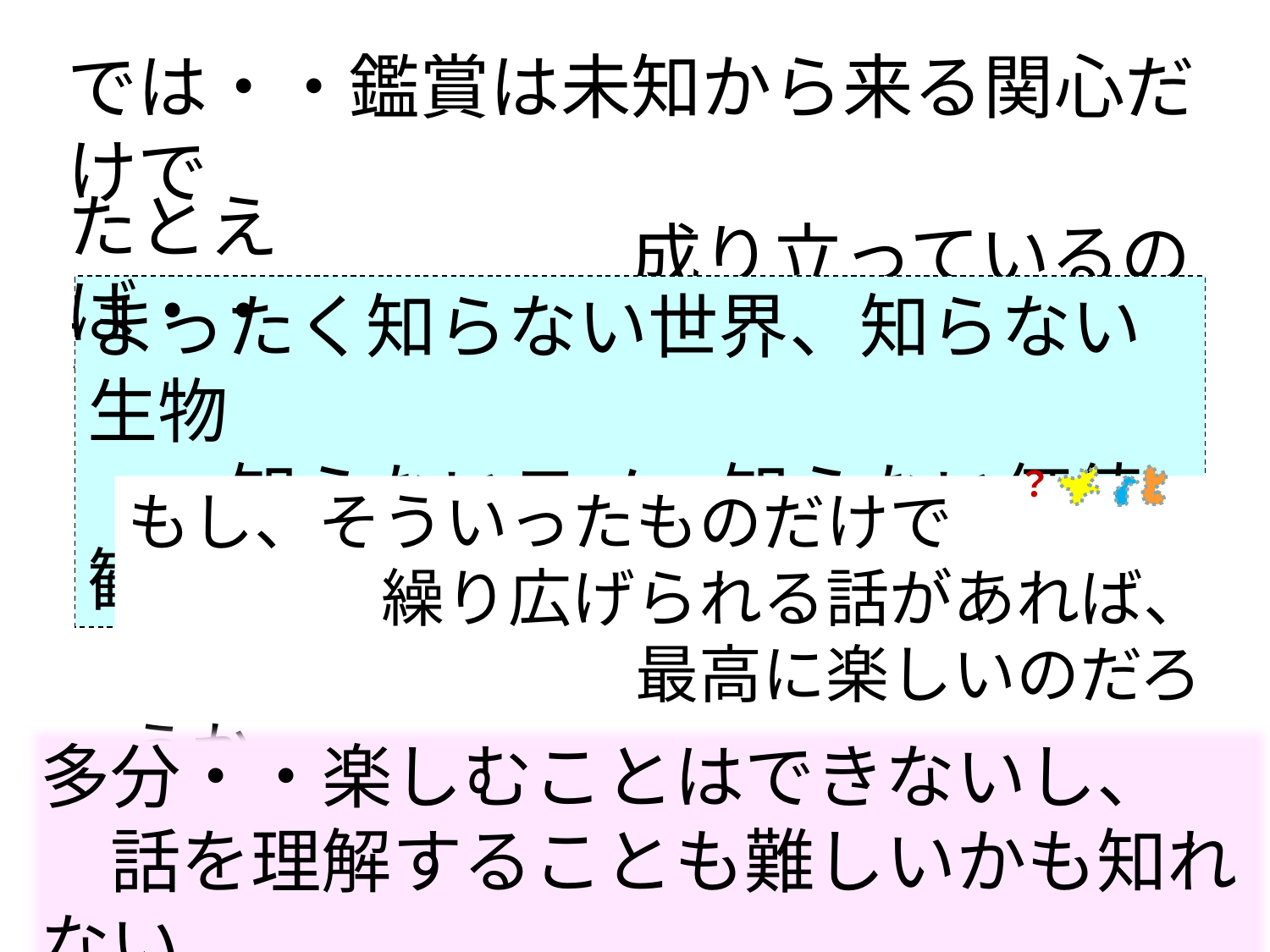

では・・鑑賞は未知から来る関心だけで
　　　　　　　　成り立っているのだろうか
たとえば・・
まったく知らない世界、知らない生物
　　知らないモノ、知らない価値観etc
？

もし、そういったものだけで
　　　　繰り広げられる話があれば、
　　　　　　　　最高に楽しいのだろうか
多分・・楽しむことはできないし、
　話を理解することも難しいかも知れない